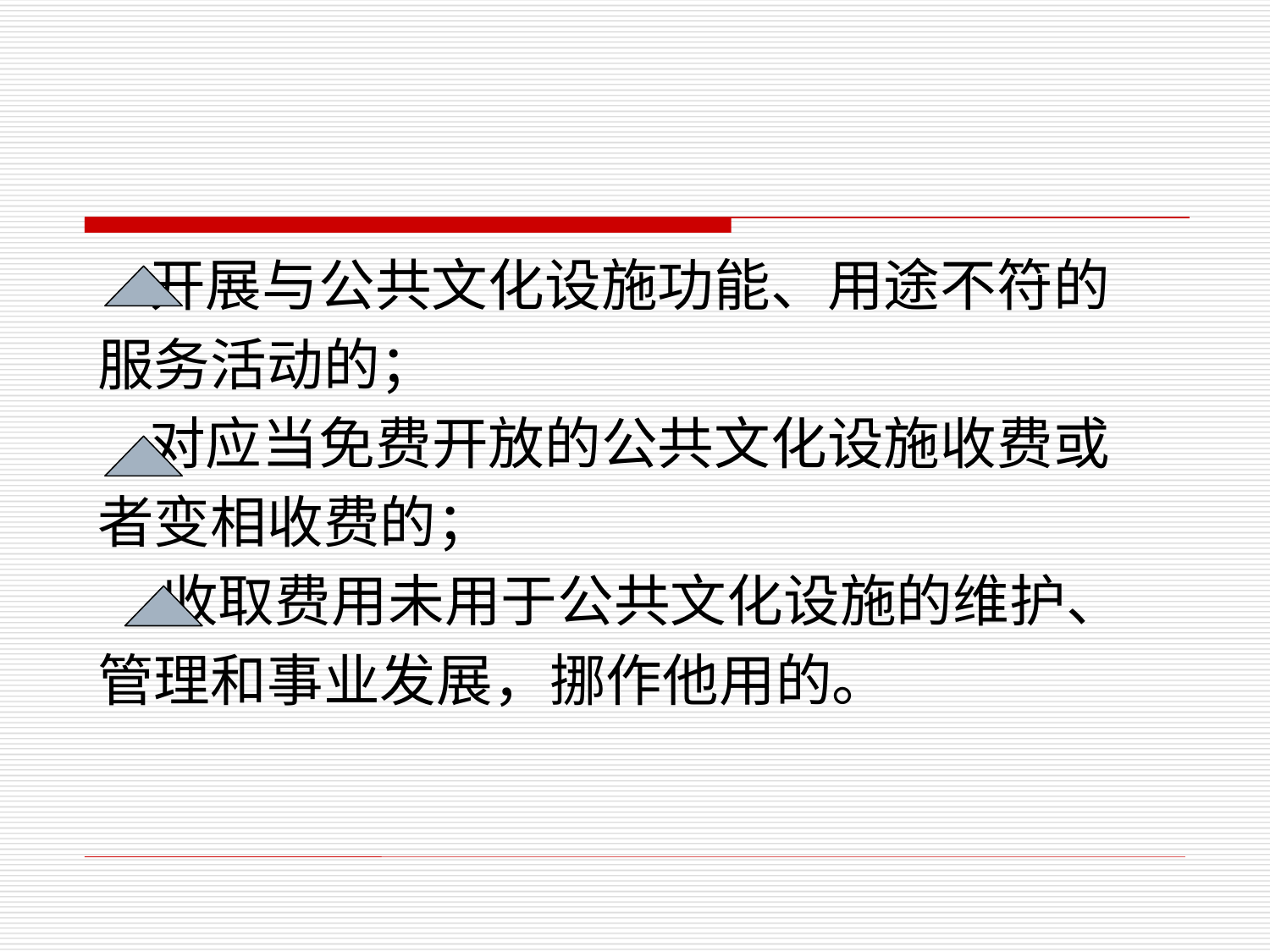

开展与公共文化设施功能、用途不符的
服务活动的；
   对应当免费开放的公共文化设施收费或
者变相收费的；
    收取费用未用于公共文化设施的维护、
管理和事业发展，挪作他用的。